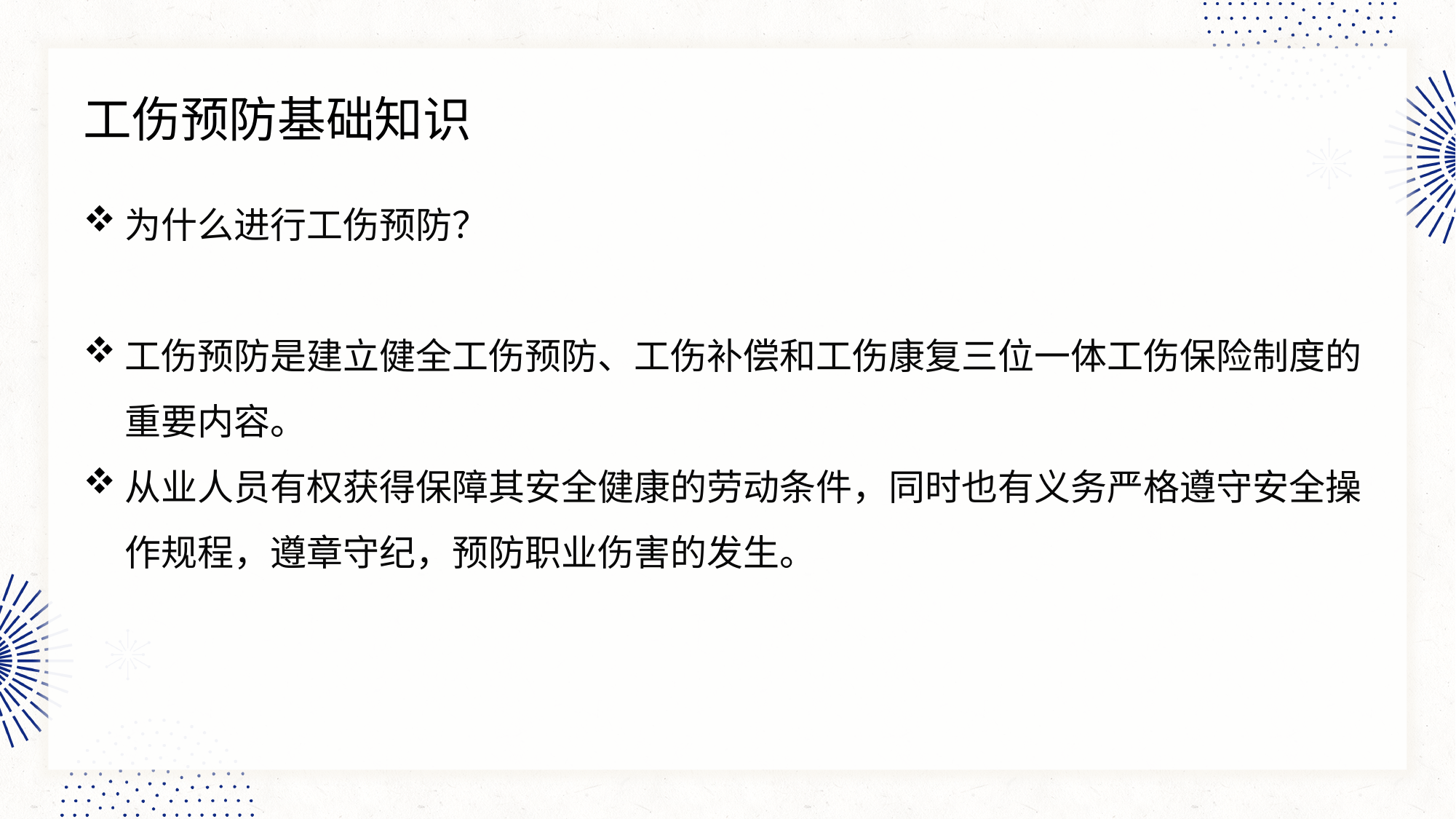

工伤预防基础知识
为什么进行工伤预防？

工伤预防是建立健全工伤预防、工伤补偿和工伤康复三位一体工伤保险制度的重要内容。
从业人员有权获得保障其安全健康的劳动条件，同时也有义务严格遵守安全操作规程，遵章守纪，预防职业伤害的发生。